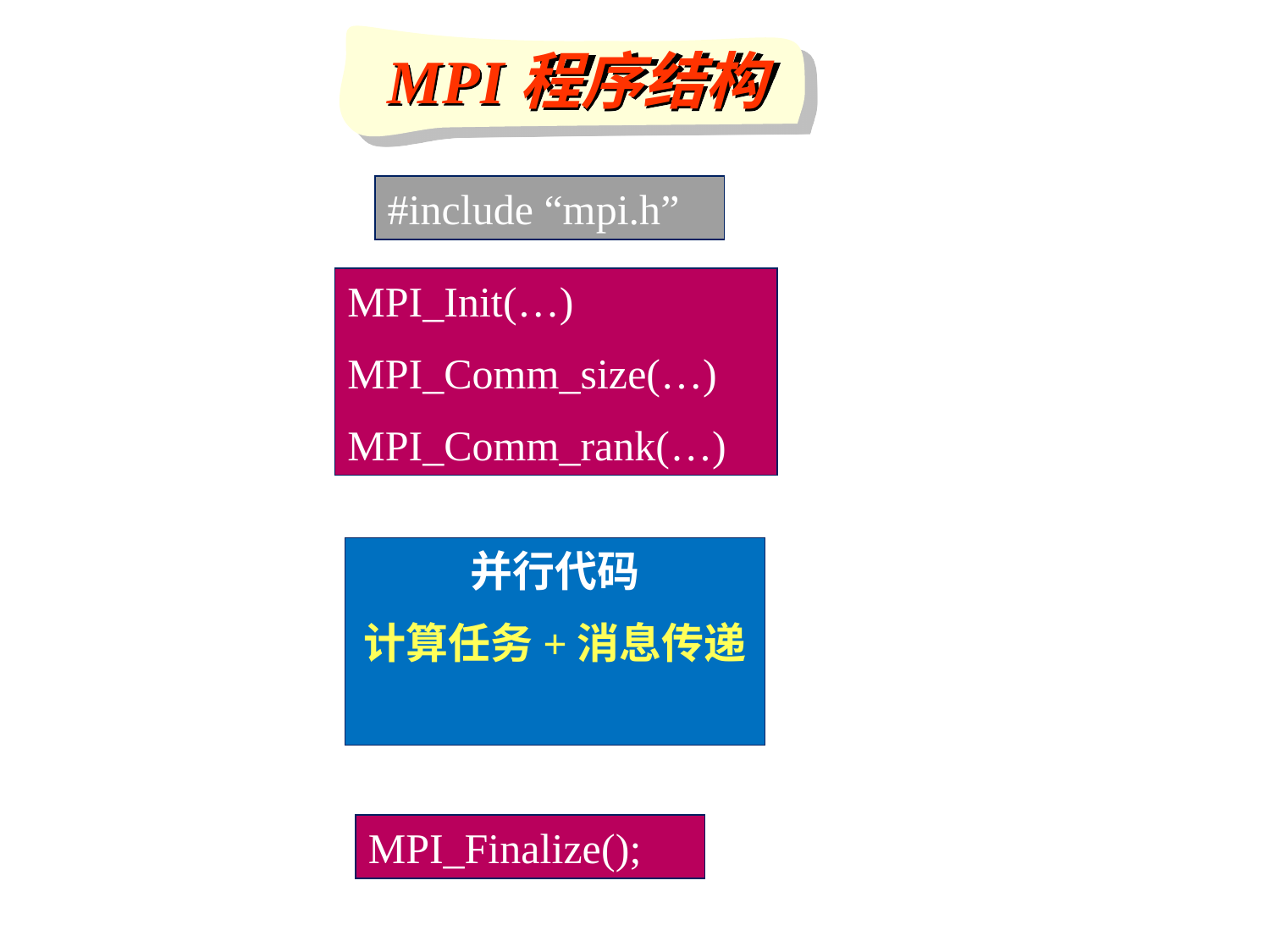

MPI程序结构
#include “mpi.h”
MPI_Init(…)
MPI_Comm_size(…)
MPI_Comm_rank(…)
并行代码
计算任务+消息传递

MPI_Finalize();